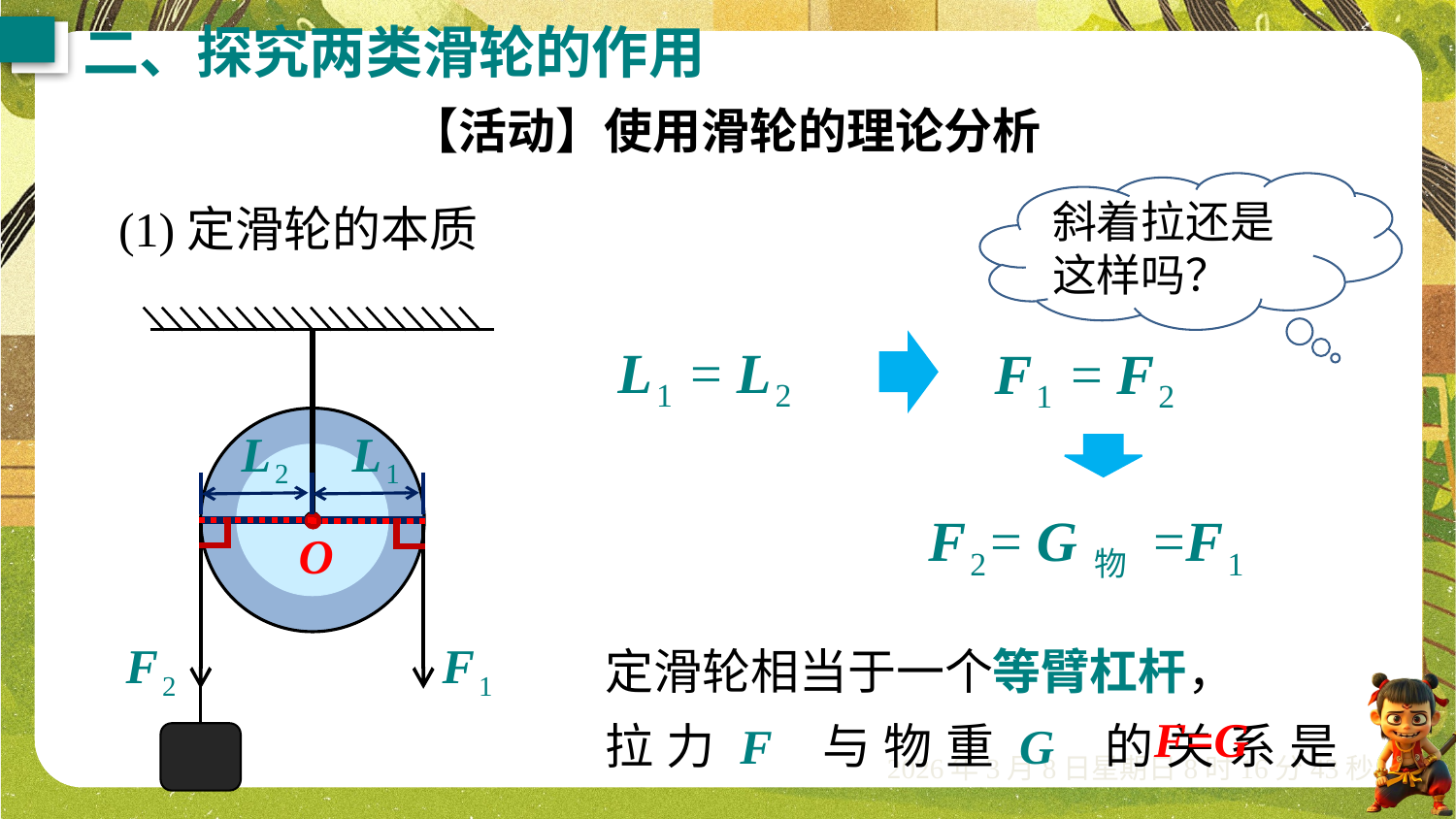

二、探究两类滑轮的作用

【活动】使用滑轮的理论分析
斜着拉还是这样吗？
(1)定滑轮的本质

L1 = L2
F1 = F2

L2
L1

 F2= G物 =F1

O

定滑轮相当于一个等臂杠杆，
拉力F 与物重G 的关系是________。
F2
F1
F=G